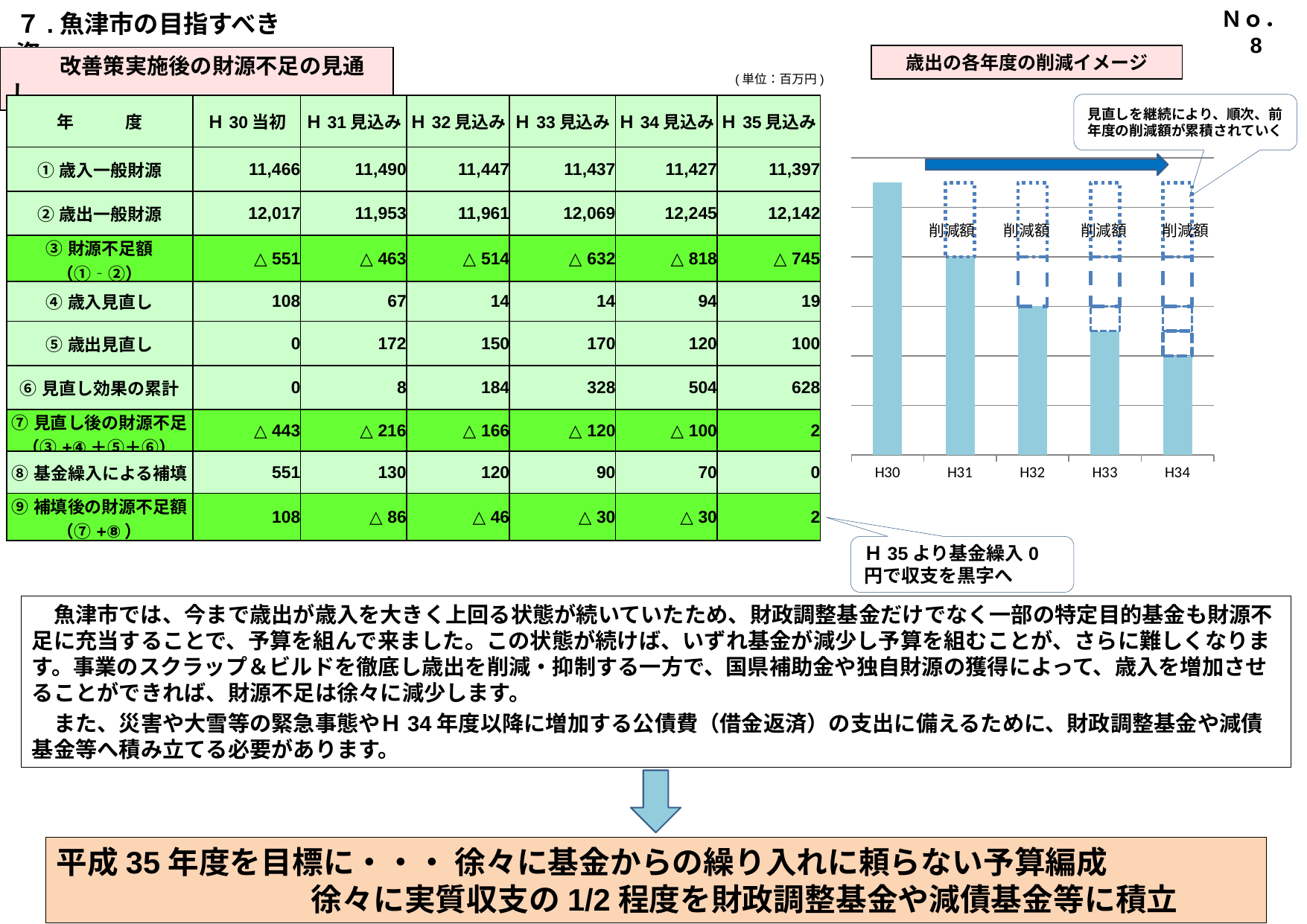

Ｎｏ．8
７.魚津市の目指すべき姿
歳出の各年度の削減イメージ
　　 改善策実施後の財源不足の見通し
(単位：百万円)
見直しを継続により、順次、前年度の削減額が累積されていく
| 年　　　度 | Ｈ30当初 | Ｈ31見込み | Ｈ32見込み | Ｈ33見込み | Ｈ34見込み | Ｈ35見込み |
| --- | --- | --- | --- | --- | --- | --- |
| ①歳入一般財源 | 11,466 | 11,490 | 11,447 | 11,437 | 11,427 | 11,397 |
| ②歳出一般財源 | 12,017 | 11,953 | 11,961 | 12,069 | 12,245 | 12,142 |
| ③財源不足額 （①‐②） | △ 551 | △ 463 | △ 514 | △ 632 | △ 818 | △ 745 |
| ④歳入見直し | 108 | 67 | 14 | 14 | 94 | 19 |
| ⑤歳出見直し | 0 | 172 | 150 | 170 | 120 | 100 |
| ⑥見直し効果の累計 | 0 | 8 | 184 | 328 | 504 | 628 |
| ⑦見直し後の財源不足 （③+④＋⑤＋⑥） | △ 443 | △ 216 | △ 166 | △ 120 | △ 100 | 2 |
| ⑧基金繰入による補填 | 551 | 130 | 120 | 90 | 70 | 0 |
| ⑨補填後の財源不足額 （⑦+⑧） | 108 | △ 86 | △ 46 | △ 30 | △ 30 | 2 |

### Chart

| Category |  |  |  |  |  |
|---|---|---|---|---|---|
| H30 | 119.0 | None | None | None | None |
| H31 | 116.0 | None | None | None | 3.0 |
| H32 | 114.0 | None | None | 2.0 | 3.0 |
| H33 | 113.0 | None | 1.0 | 2.0 | 3.0 |
| H34 | 112.0 | 1.0 | 1.0 | 2.0 | 3.0 |
削減額
削減額
削減額
削減額
Ｈ35より基金繰入0円で収支を黒字へ
　魚津市では、今まで歳出が歳入を大きく上回る状態が続いていたため、財政調整基金だけでなく一部の特定目的基金も財源不足に充当することで、予算を組んで来ました。この状態が続けば、いずれ基金が減少し予算を組むことが、さらに難しくなります。事業のスクラップ＆ビルドを徹底し歳出を削減・抑制する一方で、国県補助金や独自財源の獲得によって、歳入を増加させることができれば、財源不足は徐々に減少します。
　また、災害や大雪等の緊急事態やＨ34年度以降に増加する公債費（借金返済）の支出に備えるために、財政調整基金や減債基金等へ積み立てる必要があります。

平成35年度を目標に・・・ 徐々に基金からの繰り入れに頼らない予算編成
                                   徐々に実質収支の1/2程度を財政調整基金や減債基金等に積立